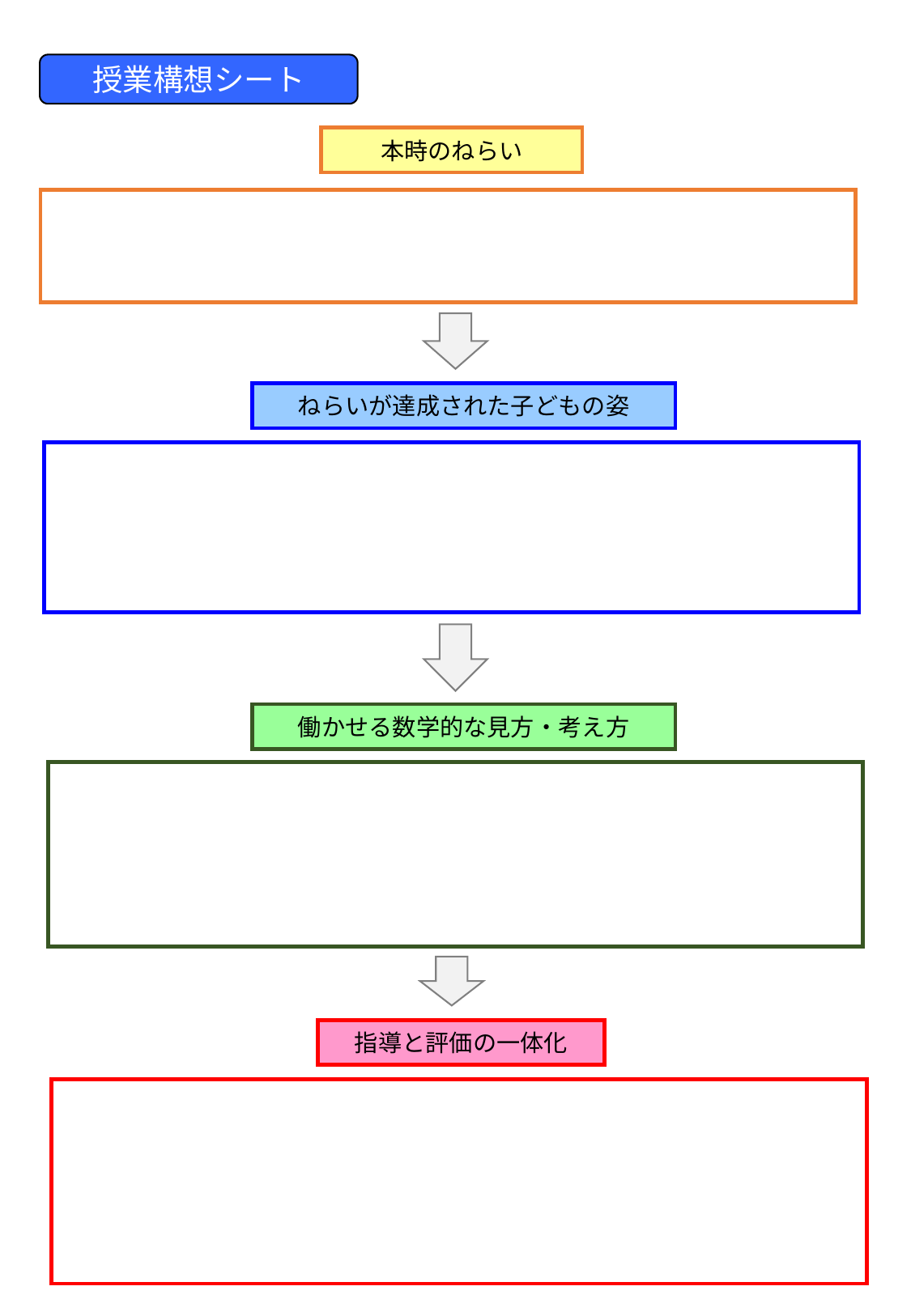

授業構想シート
本時のねらい

ねらいが達成された子どもの姿

働かせる数学的な見方・考え方

指導と評価の一体化